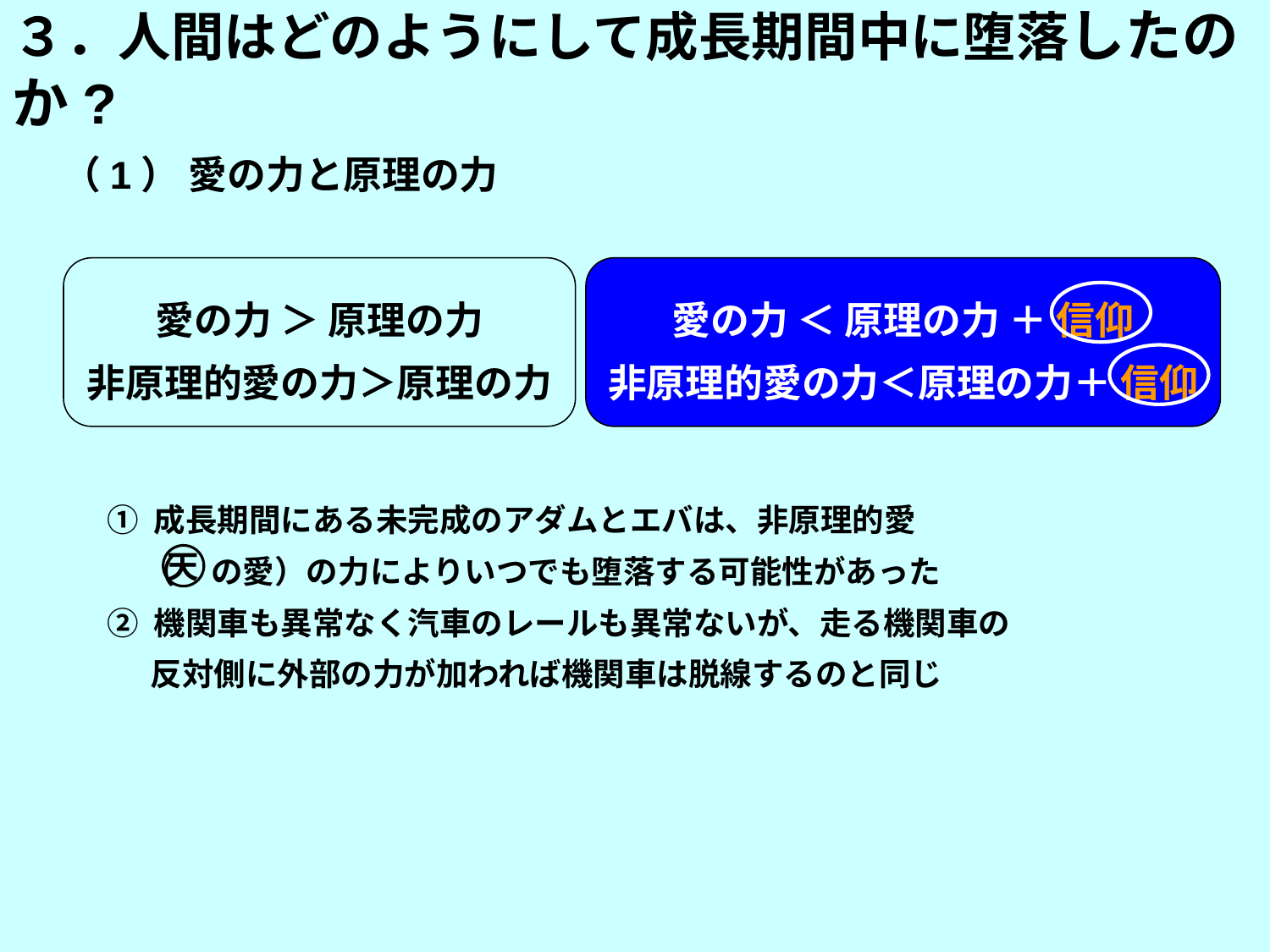

３．人間はどのようにして成長期間中に堕落したのか?
（1） 愛の力と原理の力
愛の力 ＞ 原理の力
非原理的愛の力＞原理の力
愛の力 ＜ 原理の力 ＋ 信仰
非原理的愛の力＜原理の力＋ 信仰

① 成長期間にある未完成のアダムとエバは、非原理的愛
    （     の愛）の力によりいつでも堕落する可能性があった
② 機関車も異常なく汽車のレールも異常ないが、走る機関車の
    反対側に外部の力が加われば機関車は脱線するのと同じ
天